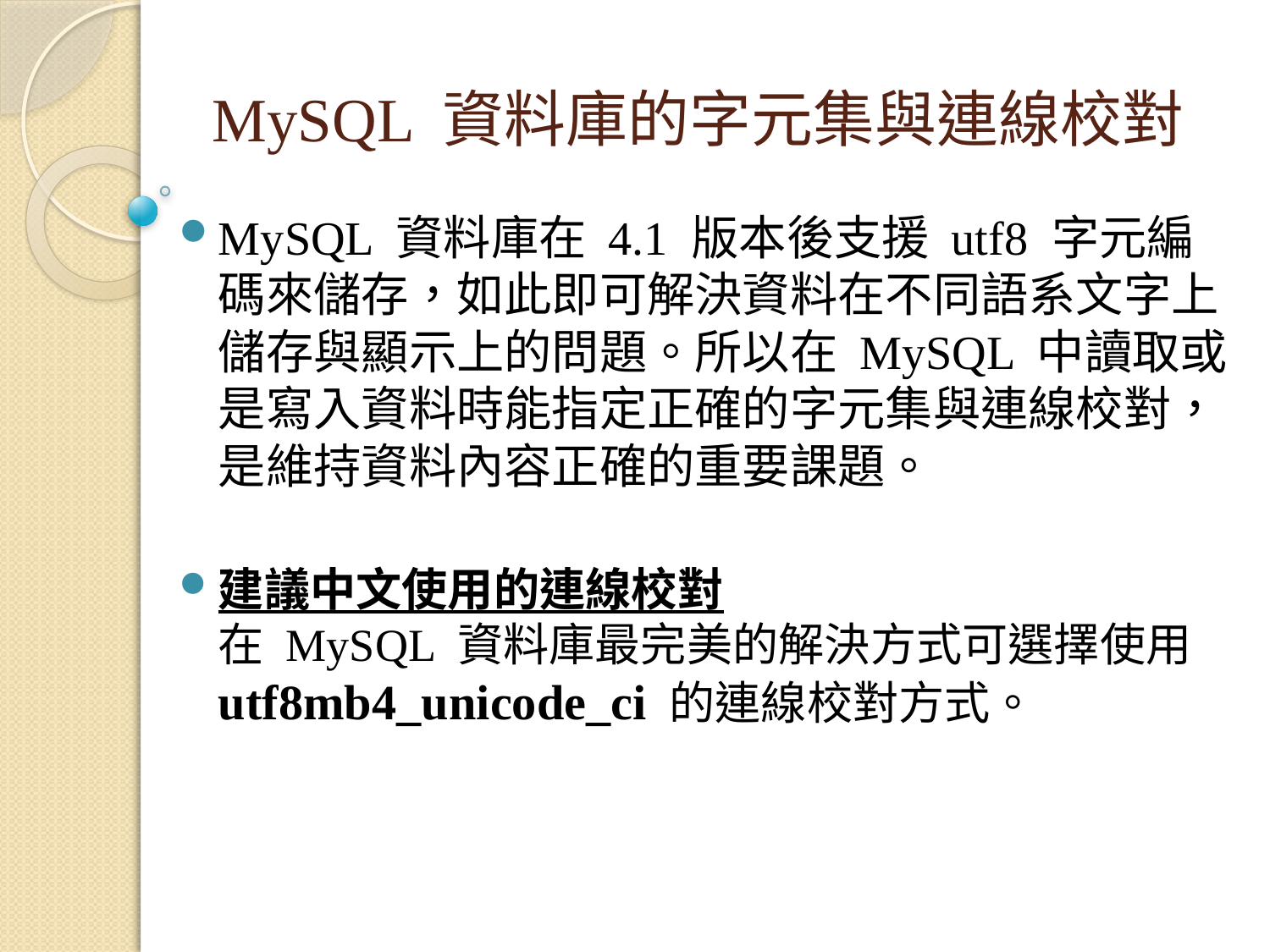

MySQL 資料庫的字元集與連線校對
MySQL 資料庫在 4.1 版本後支援 utf8 字元編碼來儲存，如此即可解決資料在不同語系文字上儲存與顯示上的問題。所以在 MySQL 中讀取或是寫入資料時能指定正確的字元集與連線校對，是維持資料內容正確的重要課題。

建議中文使用的連線校對
	在 MySQL 資料庫最完美的解決方式可選擇使用 utf8mb4_unicode_ci 的連線校對方式。